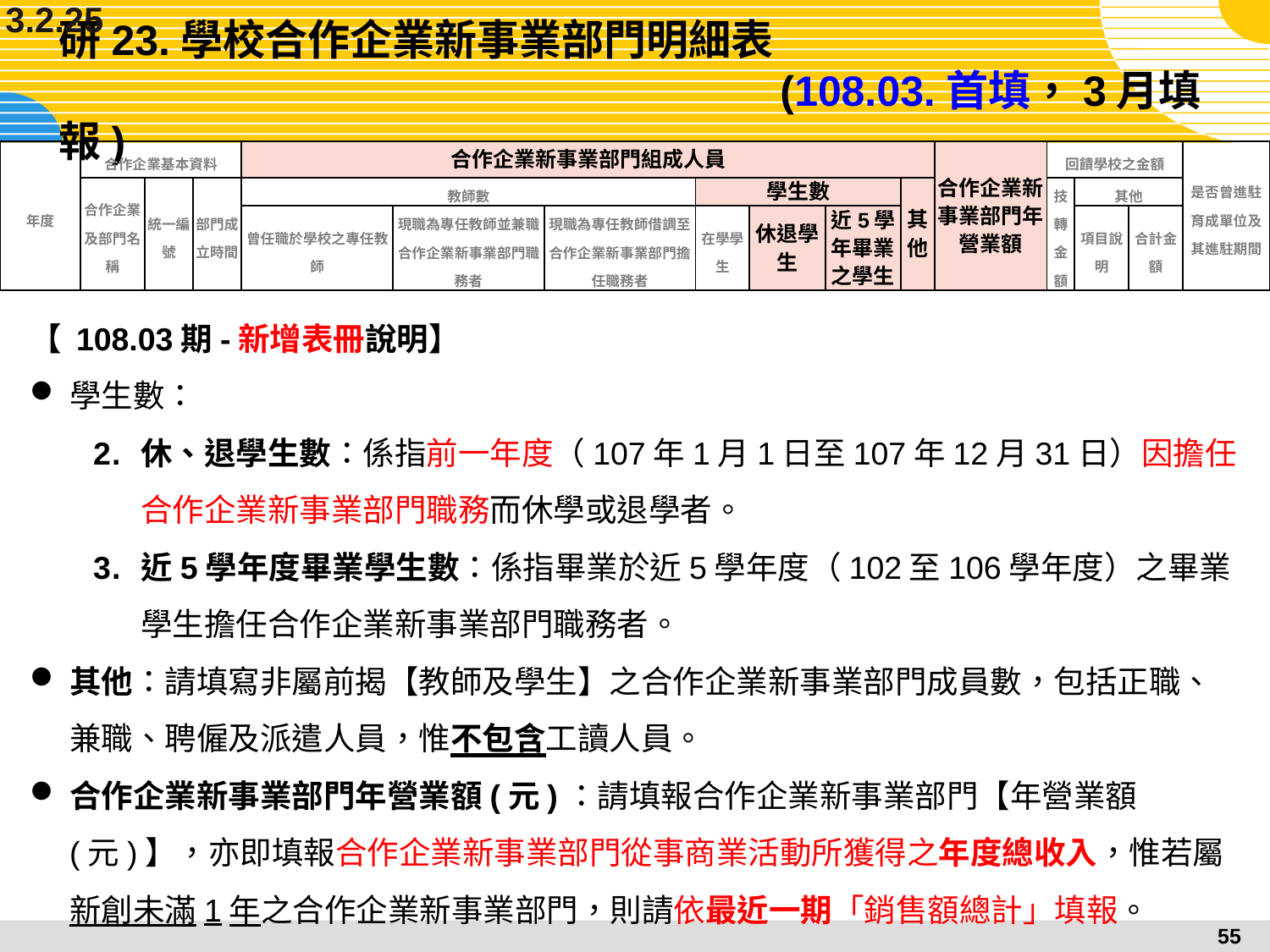

3.2.25
# 研23.學校合作企業新事業部門明細表								         	        (108.03.首填，3月填報)
| 年度 | 合作企業基本資料 |  |  | 合作企業新事業部門組成人員 |  |  |  |  |  |  | 合作企業新事業部門年營業額 | 回饋學校之金額 |  |  | 是否曾進駐育成單位及其進駐期間 |
| --- | --- | --- | --- | --- | --- | --- | --- | --- | --- | --- | --- | --- | --- | --- | --- |
|  | 合作企業及部門名稱 | 統一編號 | 部門成立時間 | 教師數 |  |  | 學生數 |  |  | 其他 |  | 技轉金額 | 其他 |  |  |
|  |  |  |  | 曾任職於學校之專任教師 | 現職為專任教師並兼職合作企業新事業部門職務者 | 現職為專任教師借調至合作企業新事業部門擔任職務者 | 在學學生 | 休退學生 | 近5學年畢業之學生 |  |  |  | 項目說明 | 合計金額 |  |
【 108.03期-新增表冊說明】
學生數：
休、退學生數：係指前一年度（107年1月1日至107年12月31日）因擔任合作企業新事業部門職務而休學或退學者。
近5學年度畢業學生數：係指畢業於近5學年度（102至106學年度）之畢業學生擔任合作企業新事業部門職務者。
其他：請填寫非屬前揭【教師及學生】之合作企業新事業部門成員數，包括正職、兼職、聘僱及派遣人員，惟不包含工讀人員。
合作企業新事業部門年營業額(元)：請填報合作企業新事業部門【年營業額(元)】，亦即填報合作企業新事業部門從事商業活動所獲得之年度總收入，惟若屬新創未滿1年之合作企業新事業部門，則請依最近一期「銷售額總計」填報。